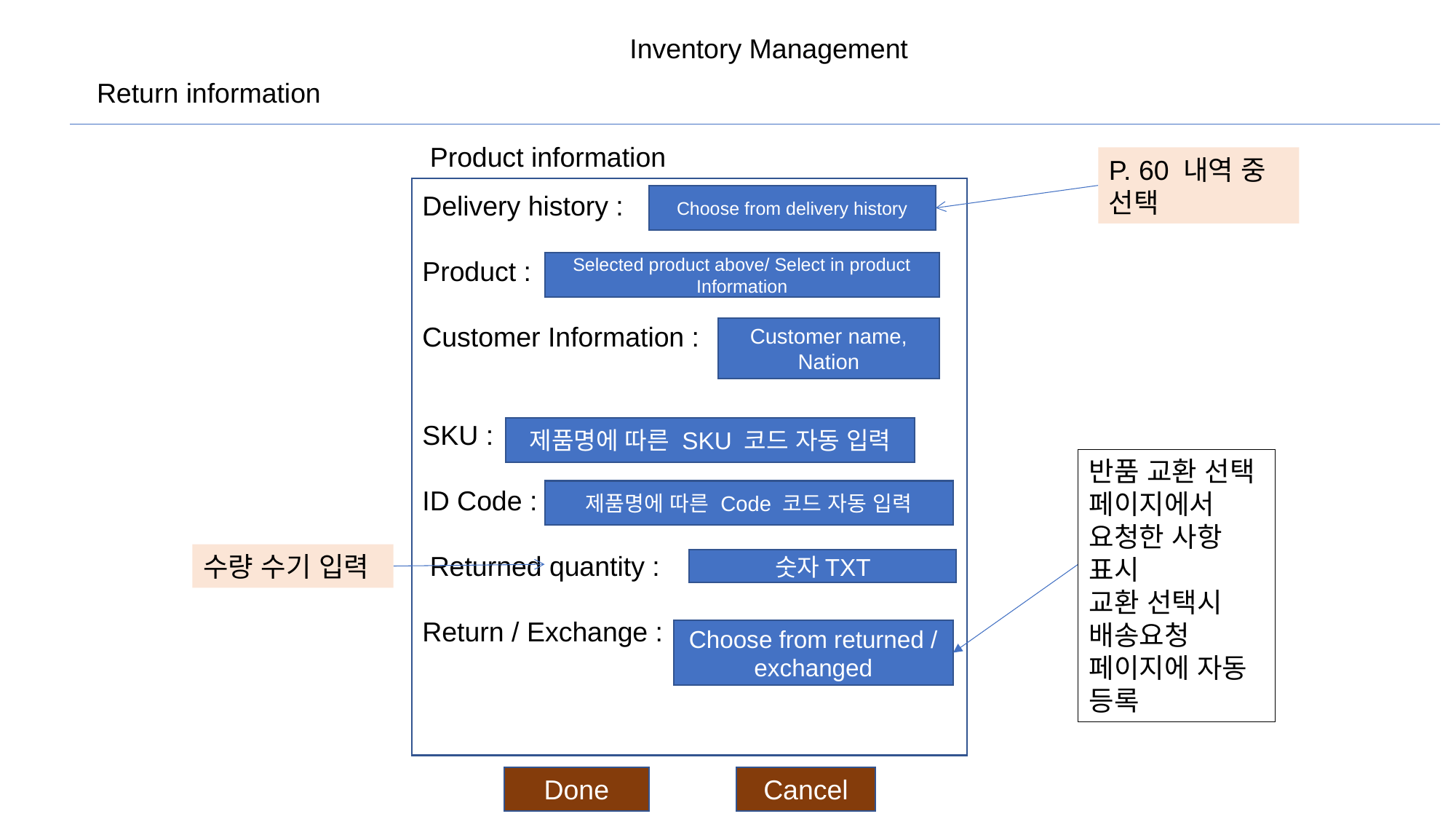

Inventory Management
Return information
Product information
P. 60 내역 중 선택

Delivery history :

Product :

Customer Information :

SKU :

ID Code :

 Returned quantity :

Return / Exchange :

Choose from delivery history
Selected product above/ Select in product Information
Customer name, Nation
제품명에 따른 SKU 코드 자동 입력
반품 교환 선택 페이지에서 요청한 사항 표시
교환 선택시 배송요청 페이지에 자동 등록
제품명에 따른 Code 코드 자동 입력
수량 수기 입력
숫자TXT
Choose from returned / exchanged
Done
Cancel